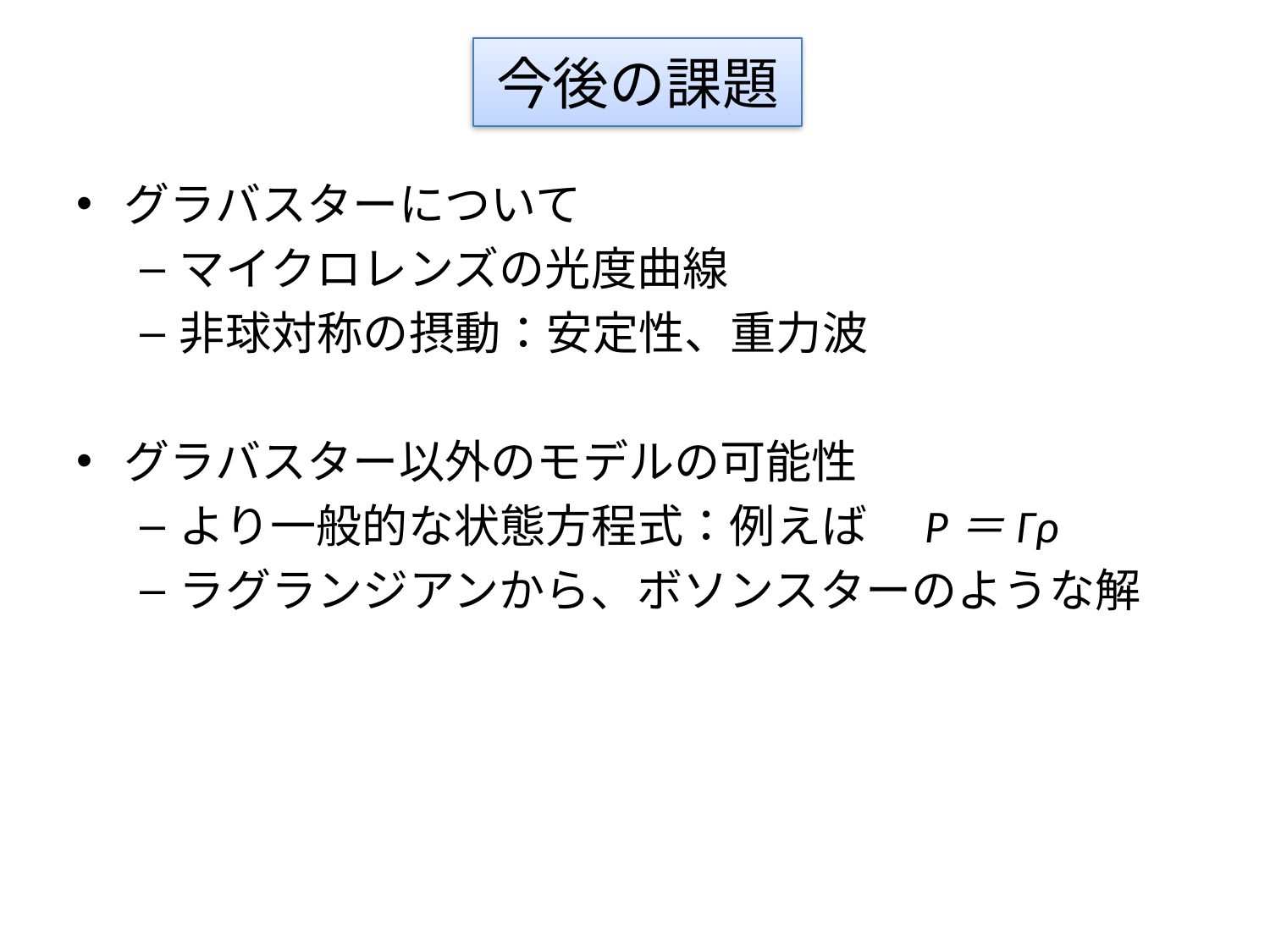

# 今後の課題
グラバスターについて
マイクロレンズの光度曲線
非球対称の摂動：安定性、重力波

グラバスター以外のモデルの可能性
より一般的な状態方程式：例えば　P＝Γρ
ラグランジアンから、ボソンスターのような解